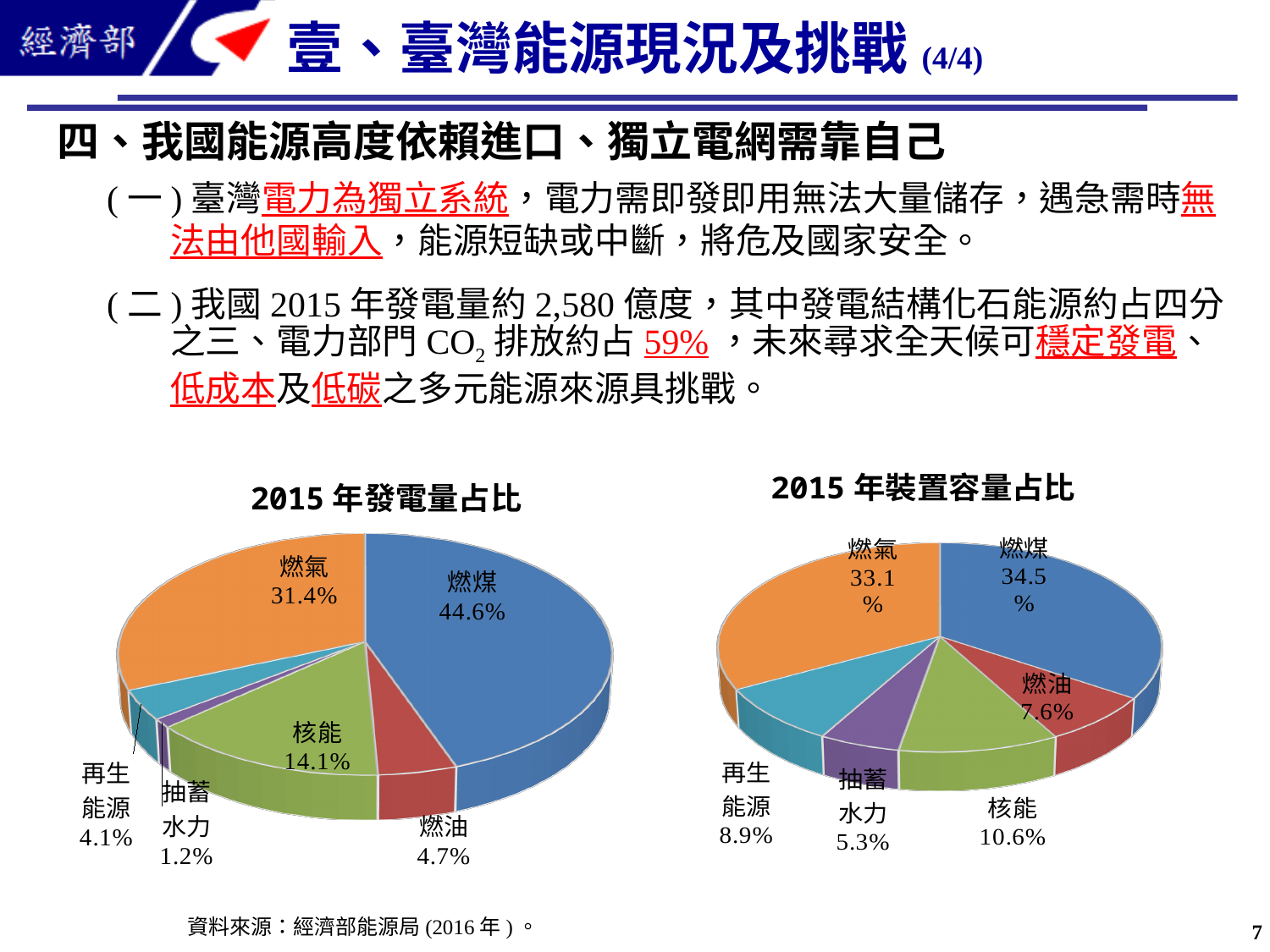

壹、臺灣能源現況及挑戰(4/4)

四、我國能源高度依賴進口、獨立電網需靠自己
(一)臺灣電力為獨立系統，電力需即發即用無法大量儲存，遇急需時無法由他國輸入，能源短缺或中斷，將危及國家安全。
(二)我國2015年發電量約2,580億度，其中發電結構化石能源約占四分之三、電力部門CO2排放約占59%，未來尋求全天候可穩定發電、低成本及低碳之多元能源來源具挑戰。

[unsupported chart]

[unsupported chart]

7
資料來源：經濟部能源局(2016年)。